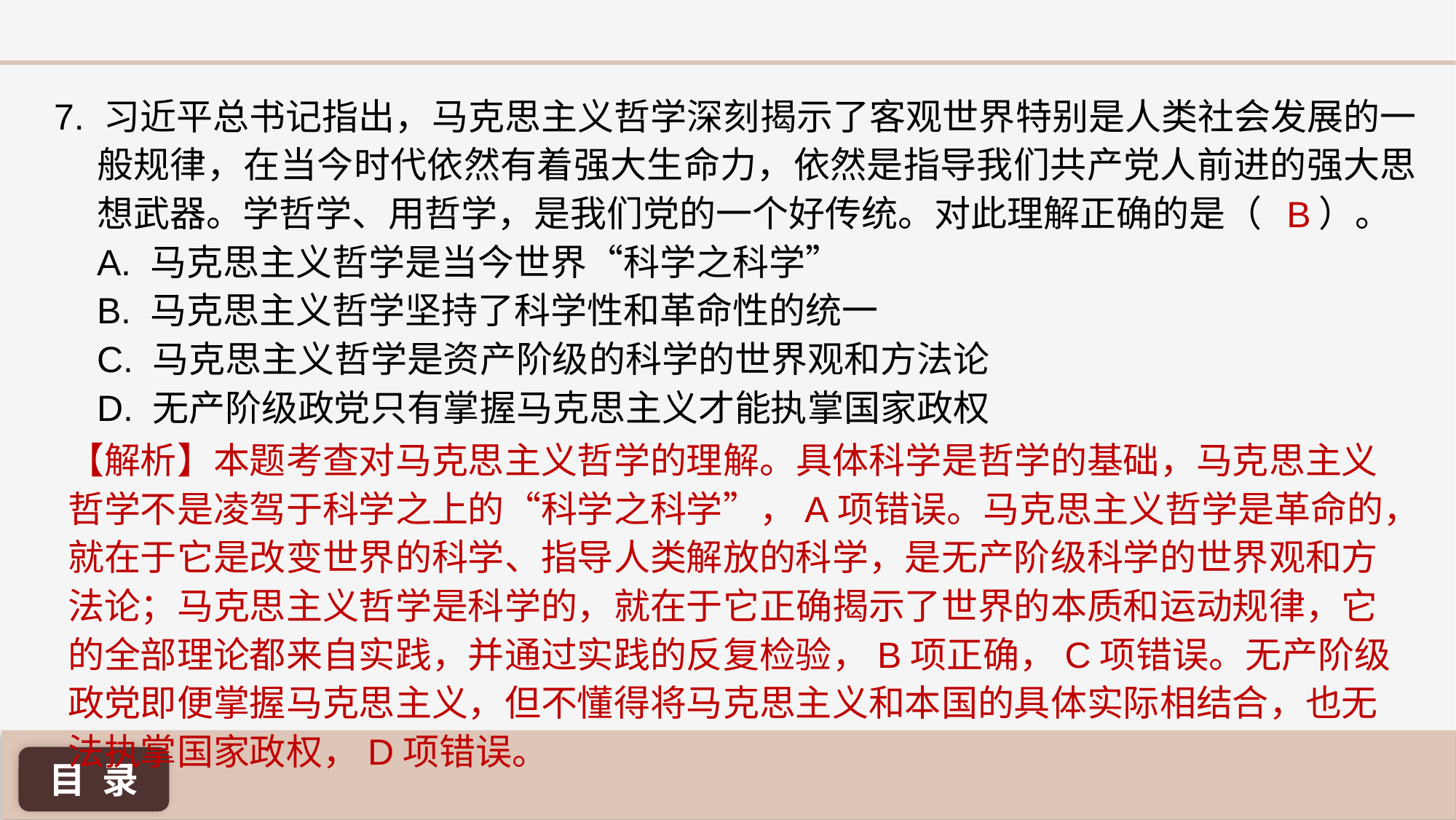

7. 习近平总书记指出，马克思主义哲学深刻揭示了客观世界特别是人类社会发展的一般规律，在当今时代依然有着强大生命力，依然是指导我们共产党人前进的强大思想武器。学哲学、用哲学，是我们党的一个好传统。对此理解正确的是（       ）。
A. 马克思主义哲学是当今世界“科学之科学”
B. 马克思主义哲学坚持了科学性和革命性的统一
C. 马克思主义哲学是资产阶级的科学的世界观和方法论
D. 无产阶级政党只有掌握马克思主义才能执掌国家政权
B
【解析】本题考查对马克思主义哲学的理解。具体科学是哲学的基础，马克思主义哲学不是凌驾于科学之上的“科学之科学”，A项错误。马克思主义哲学是革命的，就在于它是改变世界的科学、指导人类解放的科学，是无产阶级科学的世界观和方法论；马克思主义哲学是科学的，就在于它正确揭示了世界的本质和运动规律，它的全部理论都来自实践，并通过实践的反复检验，B项正确，C项错误。无产阶级政党即便掌握马克思主义，但不懂得将马克思主义和本国的具体实际相结合，也无法执掌国家政权，D项错误。